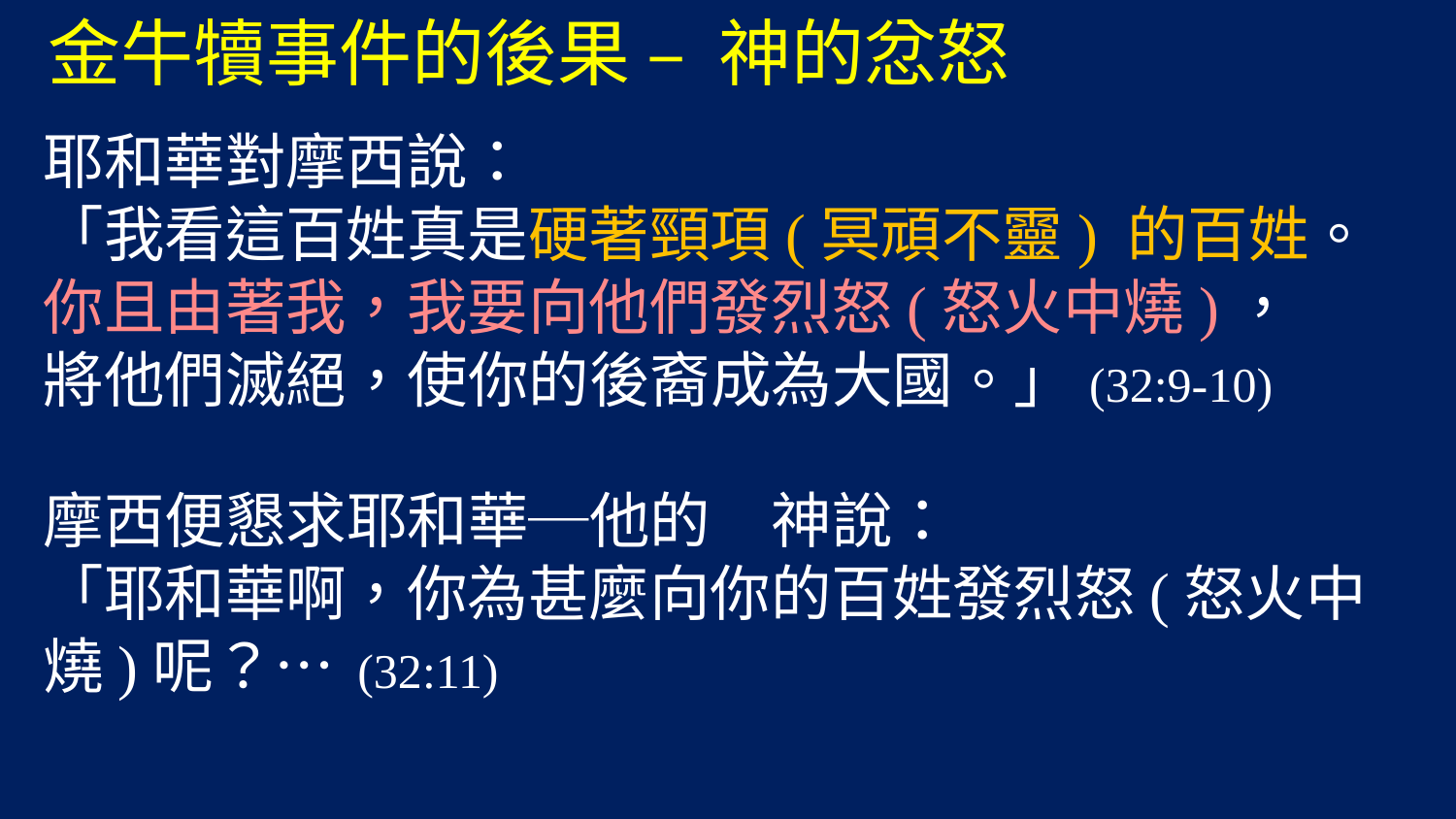

金牛犢事件的後果 –  神的忿怒

耶和華對摩西說：
「我看這百姓真是硬著頸項(冥頑不靈) 的百姓。
你且由著我，我要向他們發烈怒(怒火中燒)，
將他們滅絕，使你的後裔成為大國。」(32:9-10)

摩西便懇求耶和華─他的　神說：
「耶和華啊，你為甚麼向你的百姓發烈怒(怒火中燒)呢？… (32:11)